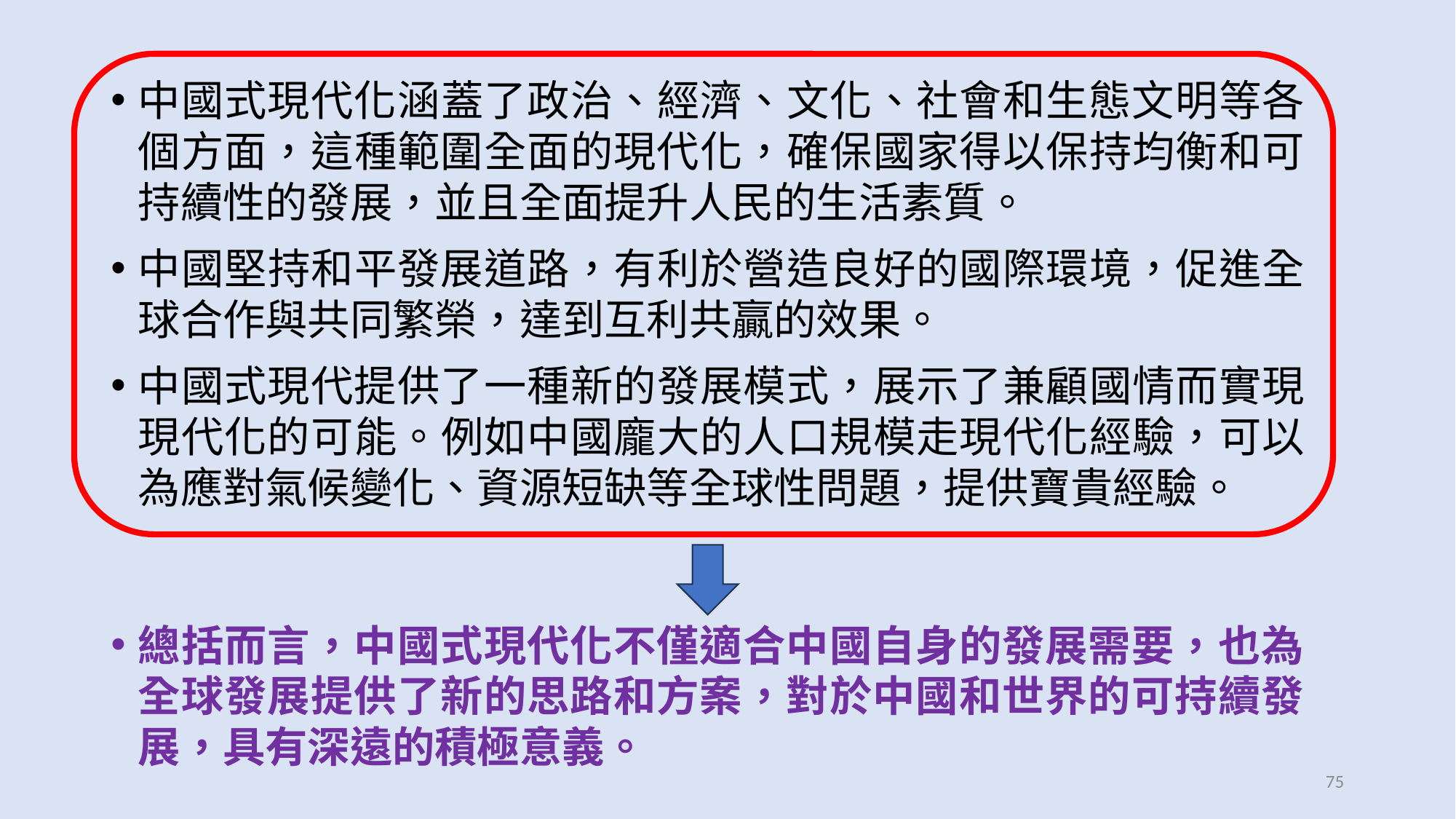

中國式現代化涵蓋了政治、經濟、文化、社會和生態文明等各個方面，這種範圍全面的現代化，確保國家得以保持均衡和可持續性的發展，並且全面提升人民的生活素質。
中國堅持和平發展道路，有利於營造良好的國際環境，促進全球合作與共同繁榮，達到互利共贏的效果。
中國式現代提供了一種新的發展模式，展示了兼顧國情而實現現代化的可能。例如中國龐大的人口規模走現代化經驗，可以為應對氣候變化、資源短缺等全球性問題，提供寶貴經驗。

總括而言，中國式現代化不僅適合中國自身的發展需要，也為全球發展提供了新的思路和方案，對於中國和世界的可持續發展，具有深遠的積極意義。

75